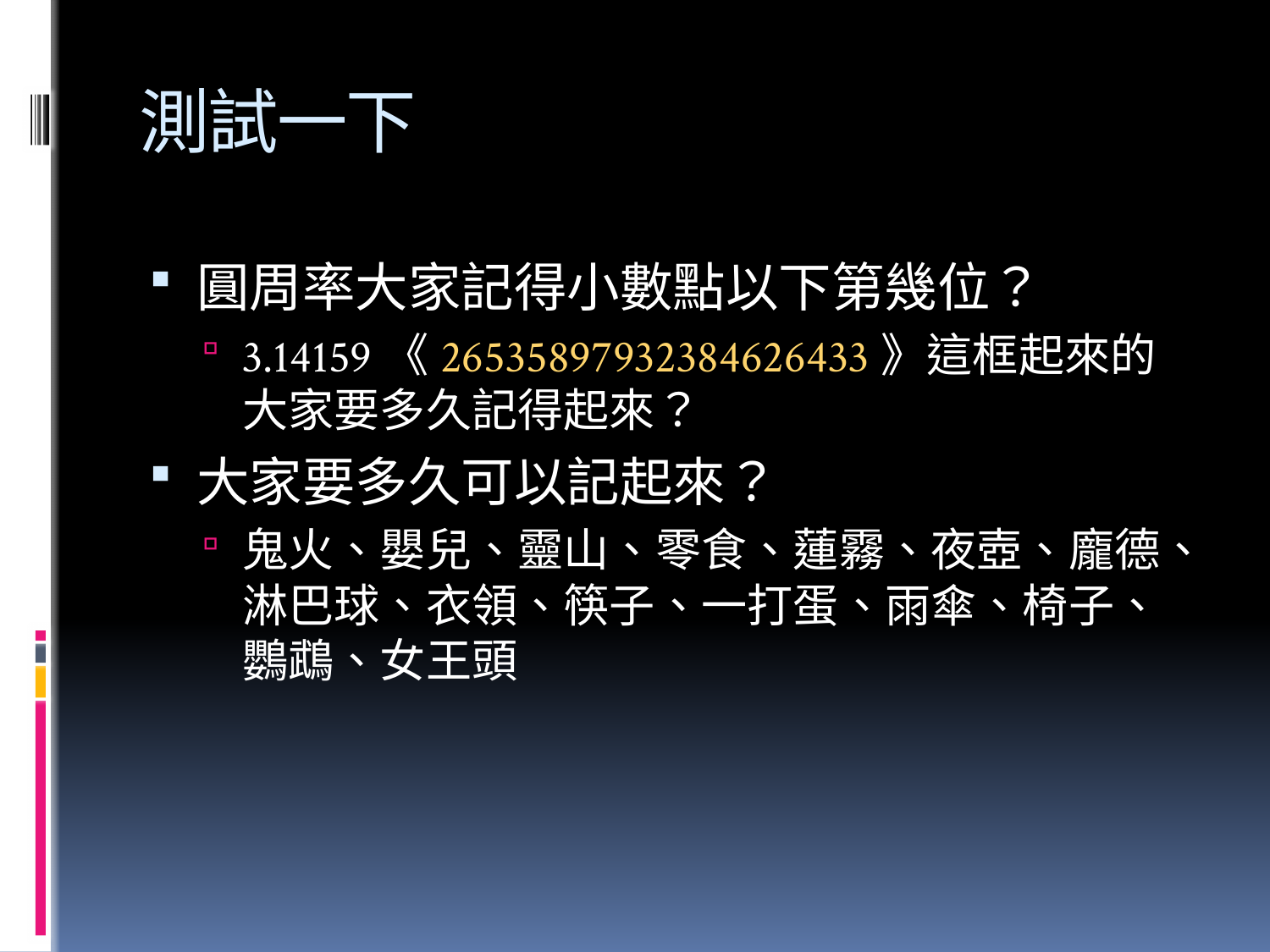

# 測試一下
圓周率大家記得小數點以下第幾位？
3.14159《26535897932384626433》這框起來的大家要多久記得起來？
大家要多久可以記起來？
鬼火、嬰兒、靈山、零食、蓮霧、夜壺、龐德、淋巴球、衣領、筷子、一打蛋、雨傘、椅子、鸚鵡、女王頭